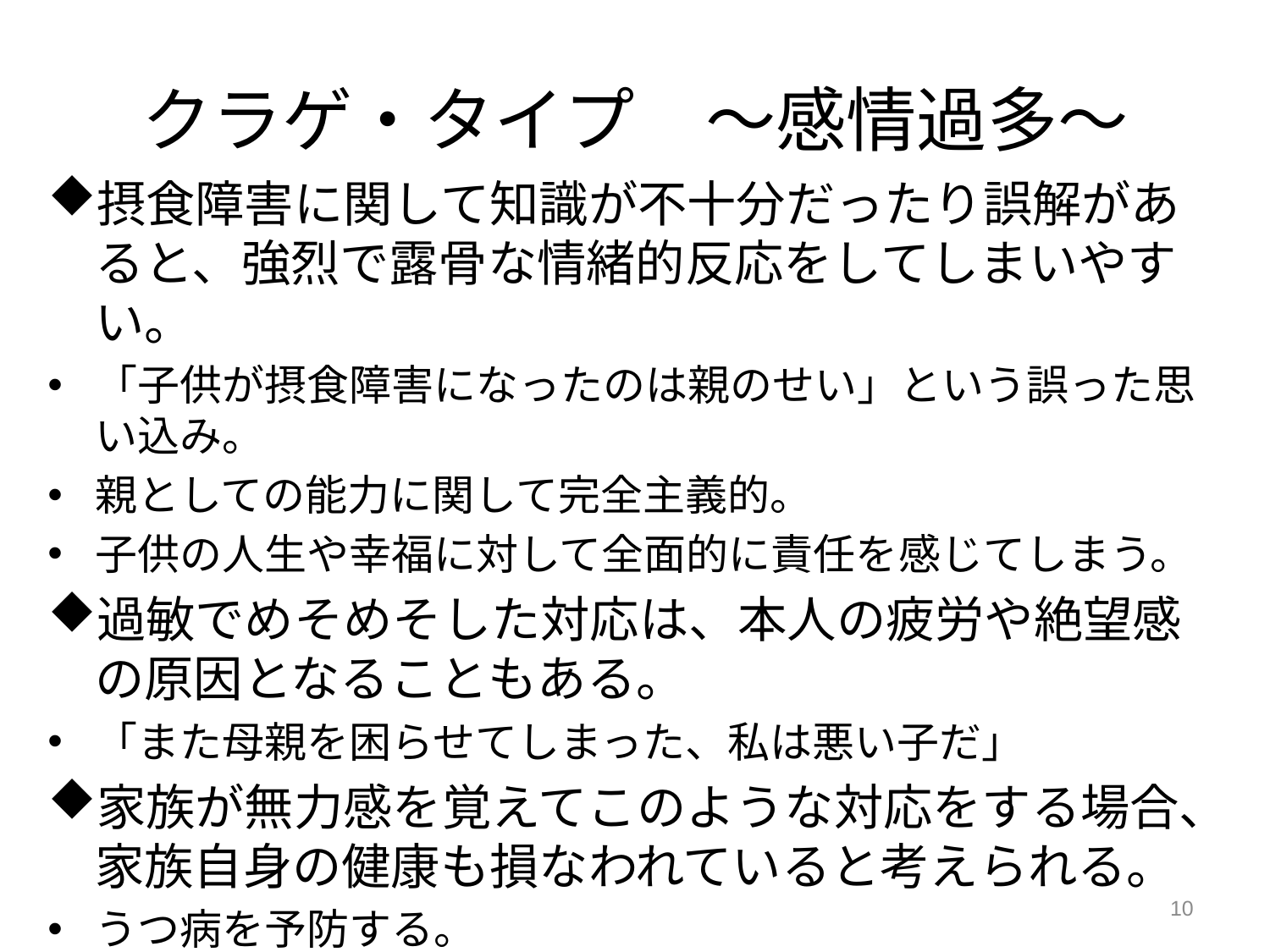

# クラゲ・タイプ　～感情過多～
摂食障害に関して知識が不十分だったり誤解があると、強烈で露骨な情緒的反応をしてしまいやすい。
「子供が摂食障害になったのは親のせい」という誤った思い込み。
親としての能力に関して完全主義的。
子供の人生や幸福に対して全面的に責任を感じてしまう。
過敏でめそめそした対応は、本人の疲労や絶望感の原因となることもある。
「また母親を困らせてしまった、私は悪い子だ」
家族が無力感を覚えてこのような対応をする場合、家族自身の健康も損なわれていると考えられる。
うつ病を予防する。
いたわりやアドバイスなど、精神的サポートが必要。
10